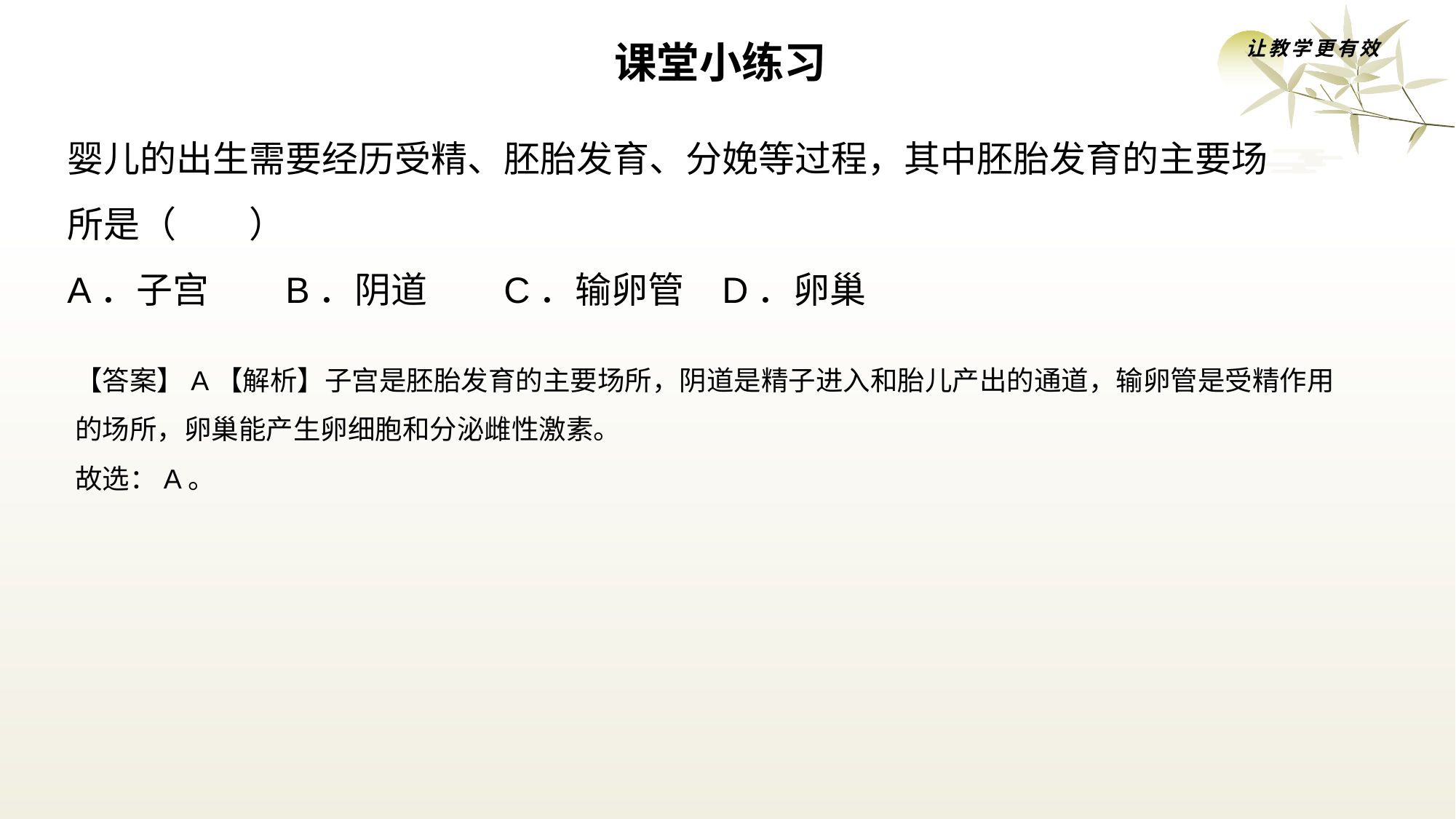

课堂小练习
让教学更有效
婴儿的出生需要经历受精、胚胎发育、分娩等过程，其中胚胎发育的主要场所是（　　）
A．子宫	B．阴道	C．输卵管	D．卵巢
【答案】A【解析】子宫是胚胎发育的主要场所，阴道是精子进入和胎儿产出的通道，输卵管是受精作用的场所，卵巢能产生卵细胞和分泌雌性激素。
故选：A。